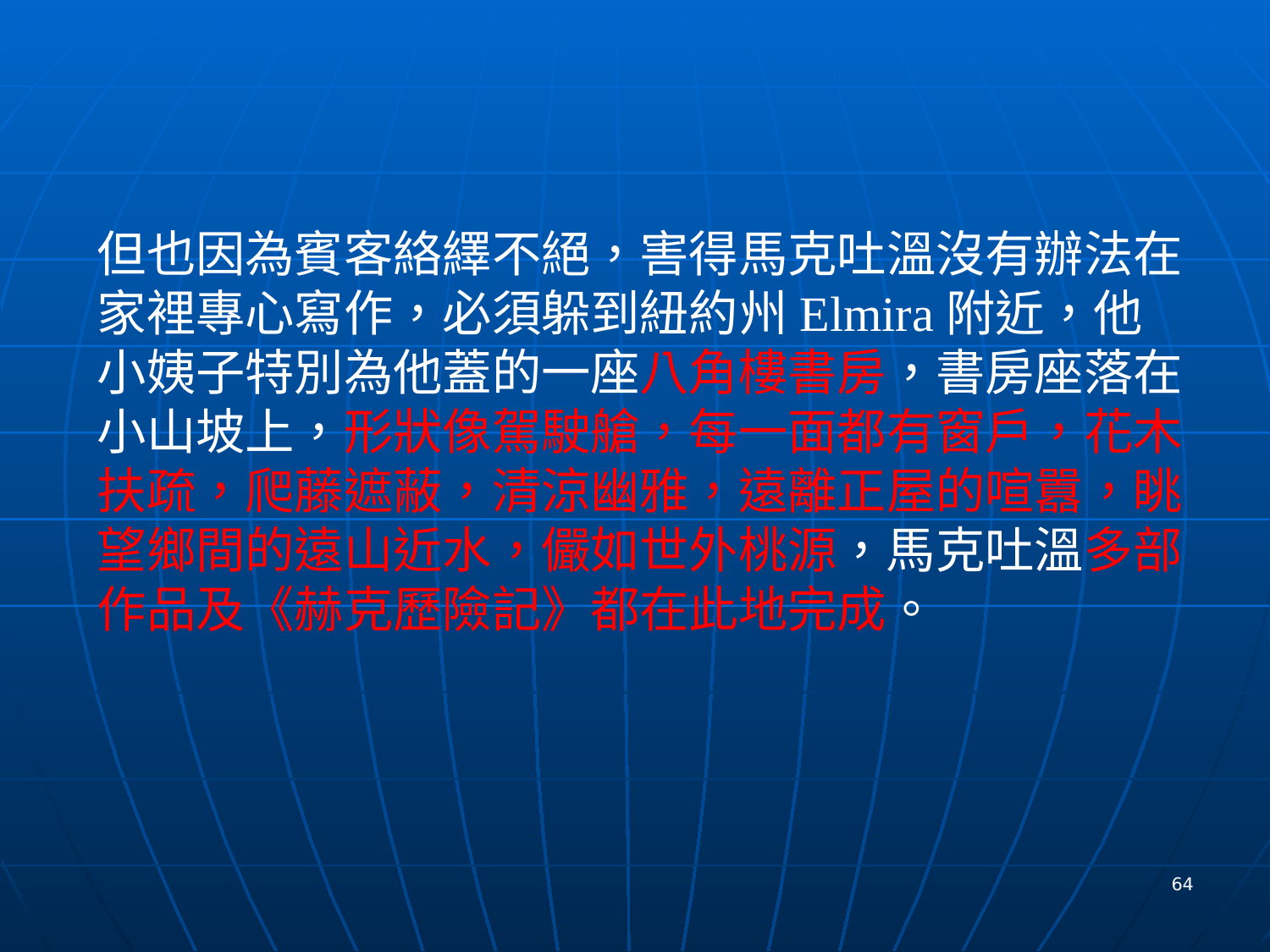

但也因為賓客絡繹不絕，害得馬克吐溫沒有辦法在家裡專心寫作，必須躲到紐約州Elmira附近，他小姨子特別為他蓋的一座八角樓書房，書房座落在小山坡上，形狀像駕駛艙，每一面都有窗戶，花木扶疏，爬藤遮蔽，清涼幽雅，遠離正屋的喧囂，眺望鄉間的遠山近水，儼如世外桃源，馬克吐溫多部作品及《赫克歷險記》都在此地完成。

64